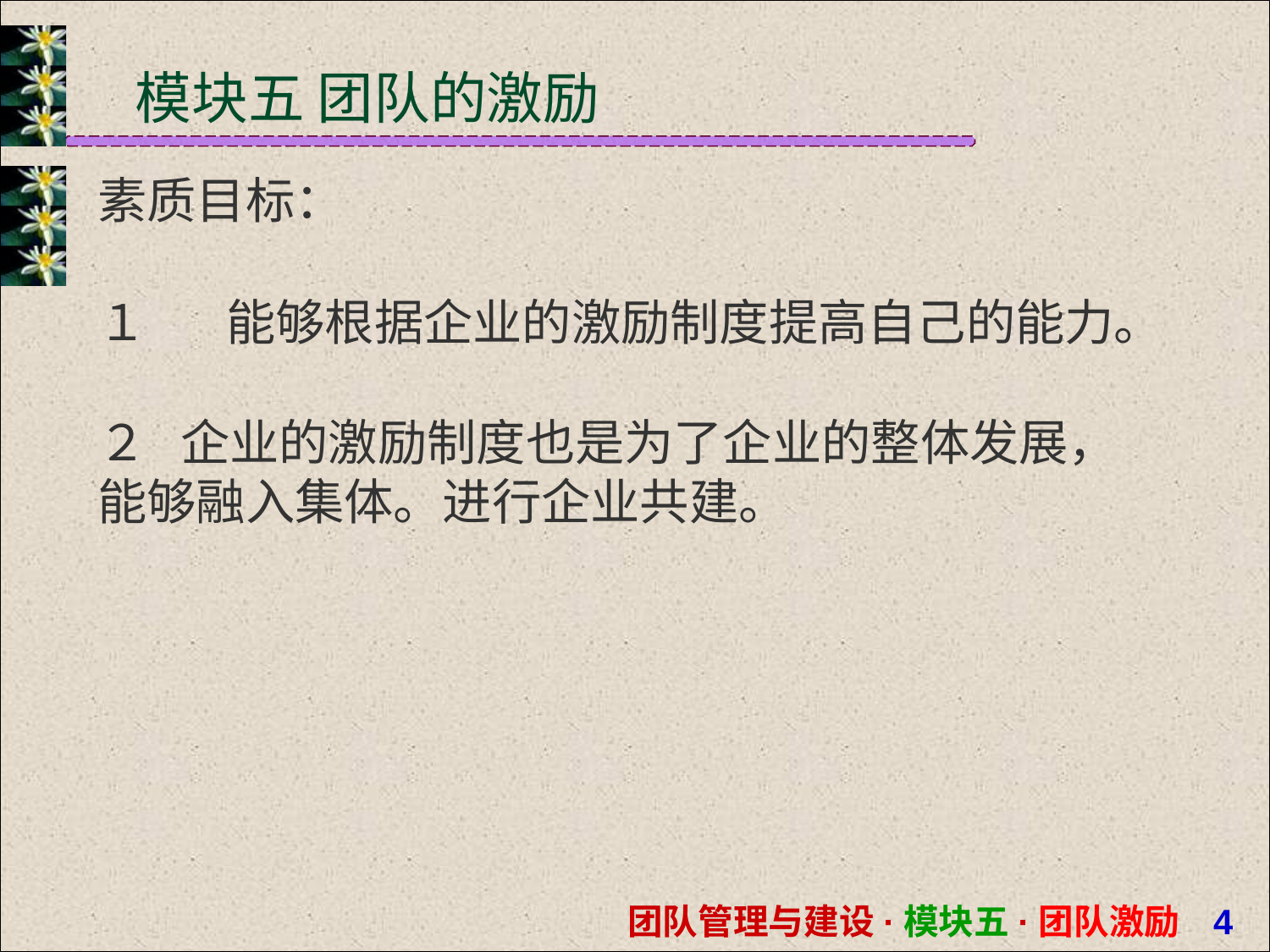

# 模块五 团队的激励

素质目标：

１	能够根据企业的激励制度提高自己的能力。

２ 企业的激励制度也是为了企业的整体发展，  能够融入集体。进行企业共建。
团队管理与建设·模块五·团队激励 4